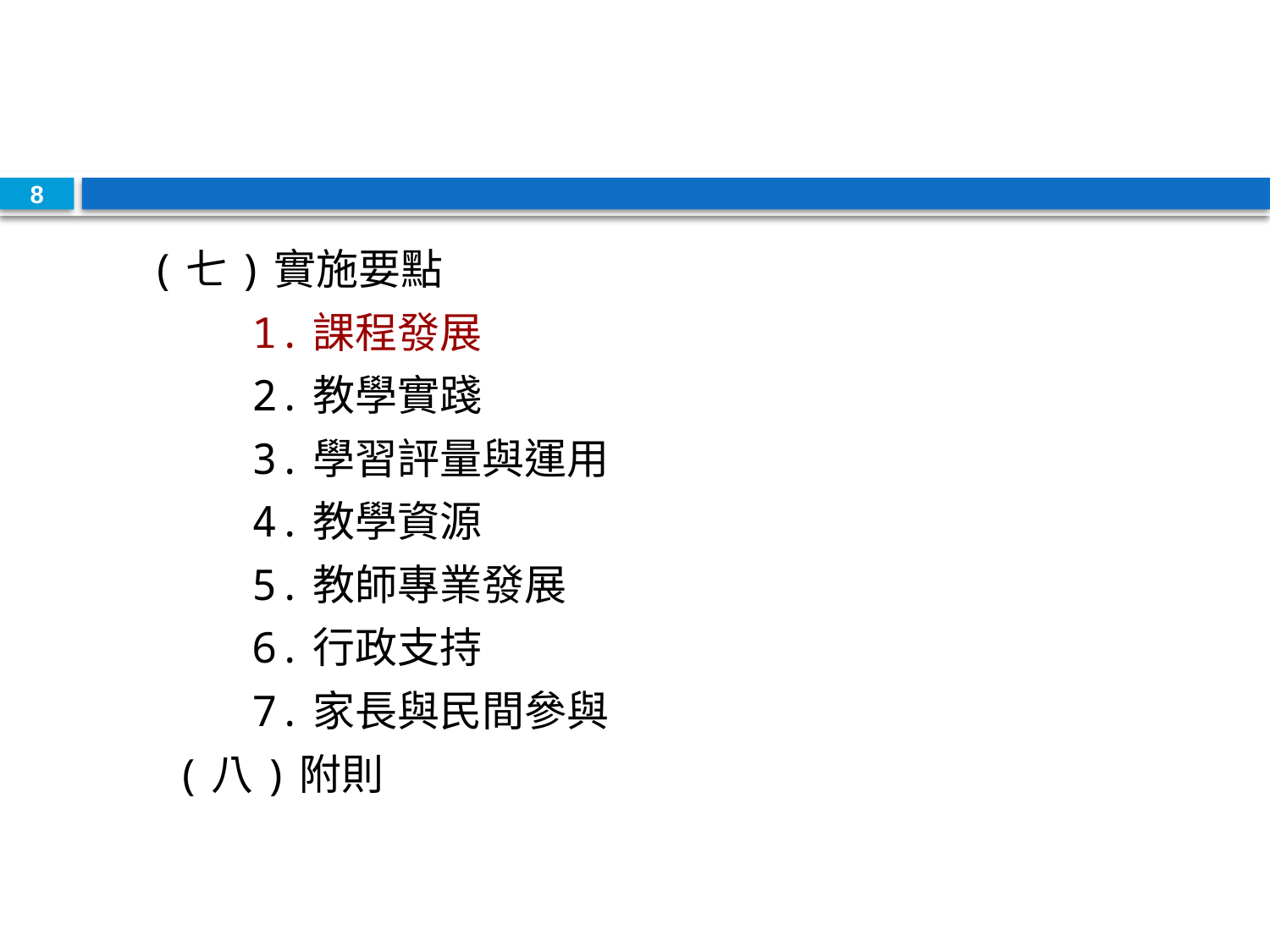

#
8
(七)實施要點
    1.課程發展
    2.教學實踐
    3.學習評量與運用
    4.教學資源
    5.教師專業發展
    6.行政支持
    7.家長與民間參與
 (八)附則